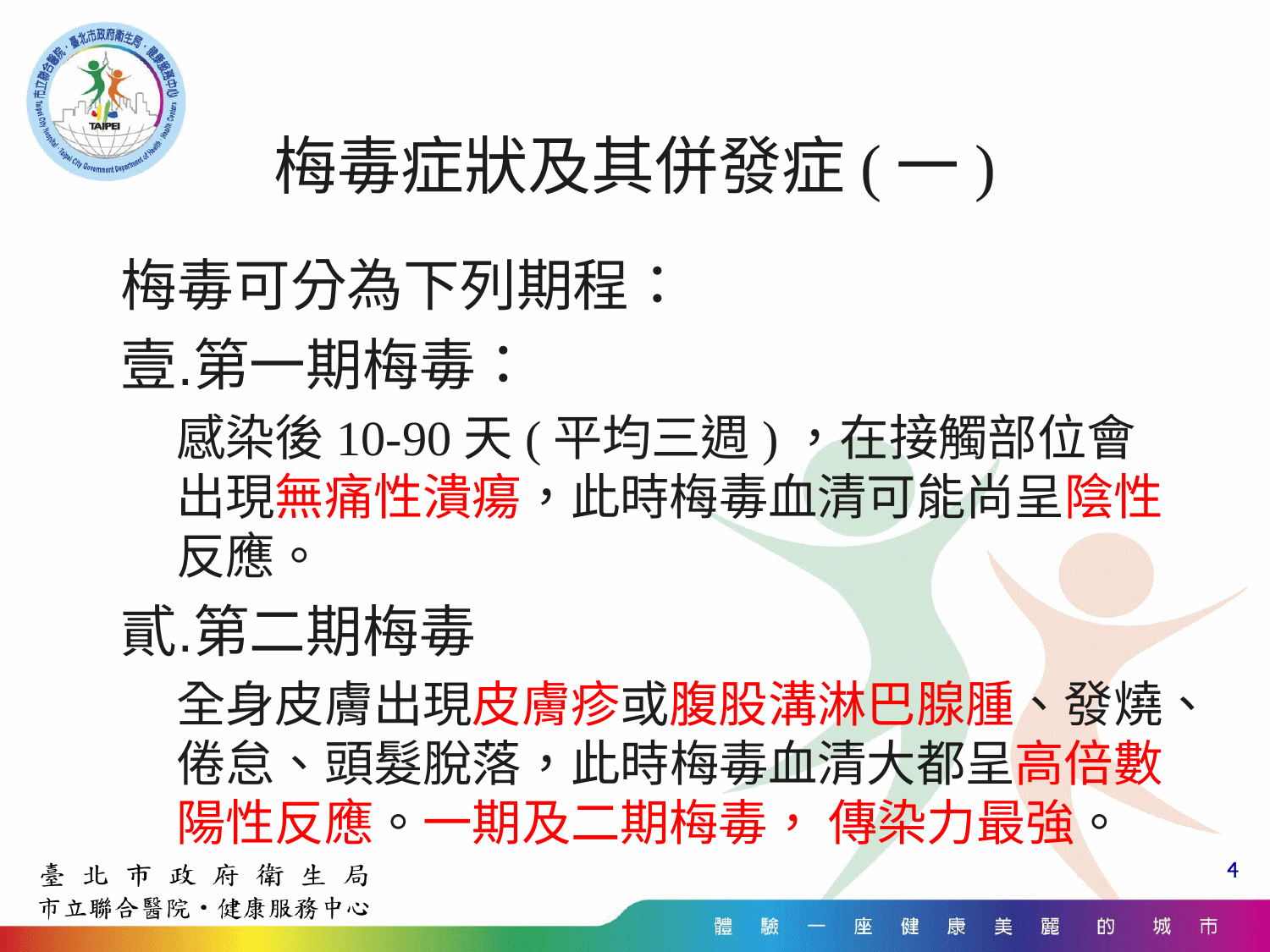

# 梅毒症狀及其併發症(一)
梅毒可分為下列期程：
第一期梅毒：
感染後10-90天(平均三週)，在接觸部位會出現無痛性潰瘍，此時梅毒血清可能尚呈陰性反應。
第二期梅毒
全身皮膚出現皮膚疹或腹股溝淋巴腺腫、發燒、倦怠、頭髮脫落，此時梅毒血清大都呈高倍數陽性反應。一期及二期梅毒， 傳染力最強。

4